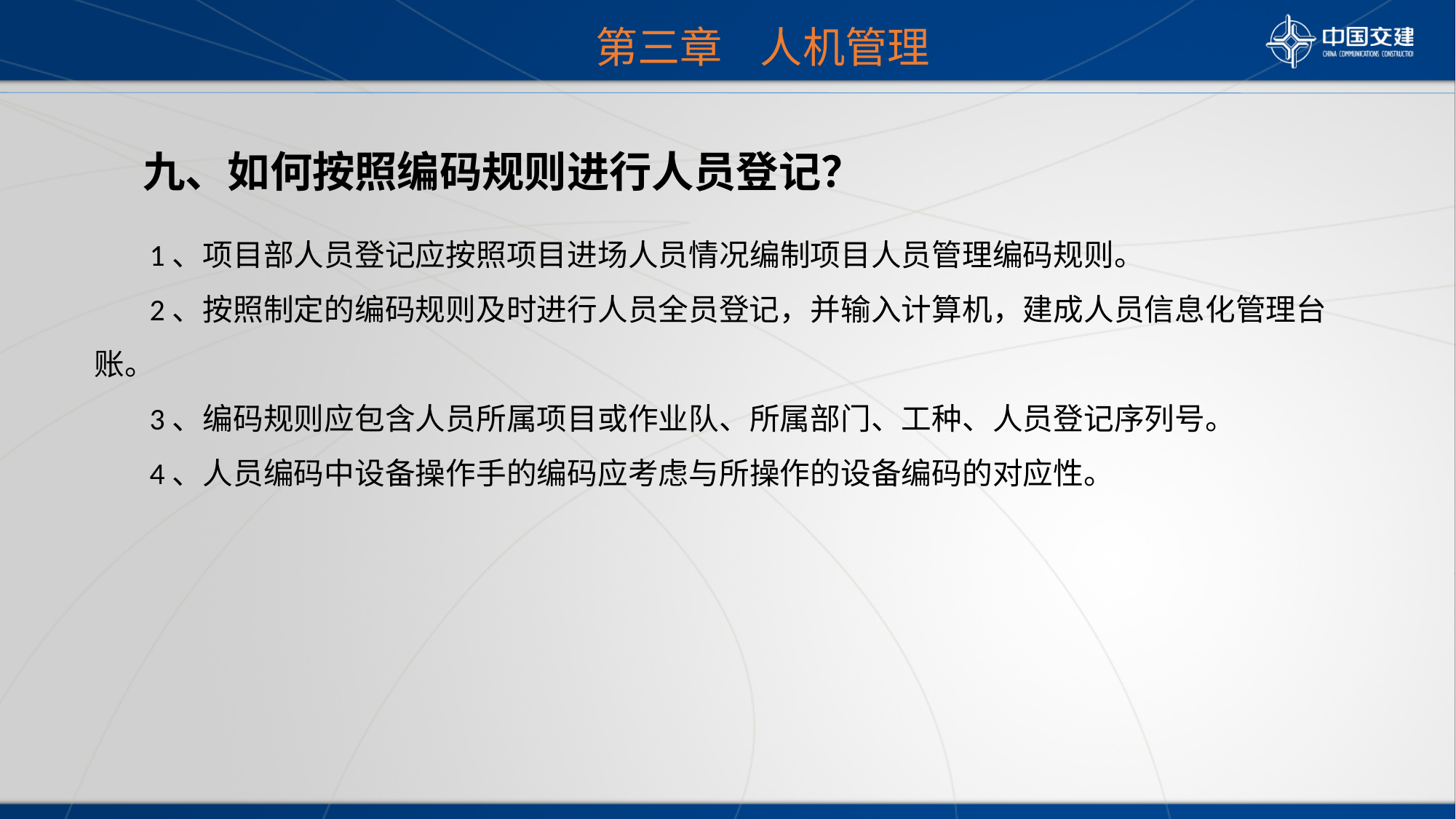

第三章    人机管理
    九、如何按照编码规则进行人员登记？
        1、项目部人员登记应按照项目进场人员情况编制项目人员管理编码规则。
        2、按照制定的编码规则及时进行人员全员登记，并输入计算机，建成人员信息化管理台账。
        3、编码规则应包含人员所属项目或作业队、所属部门、工种、人员登记序列号。
        4、人员编码中设备操作手的编码应考虑与所操作的设备编码的对应性。